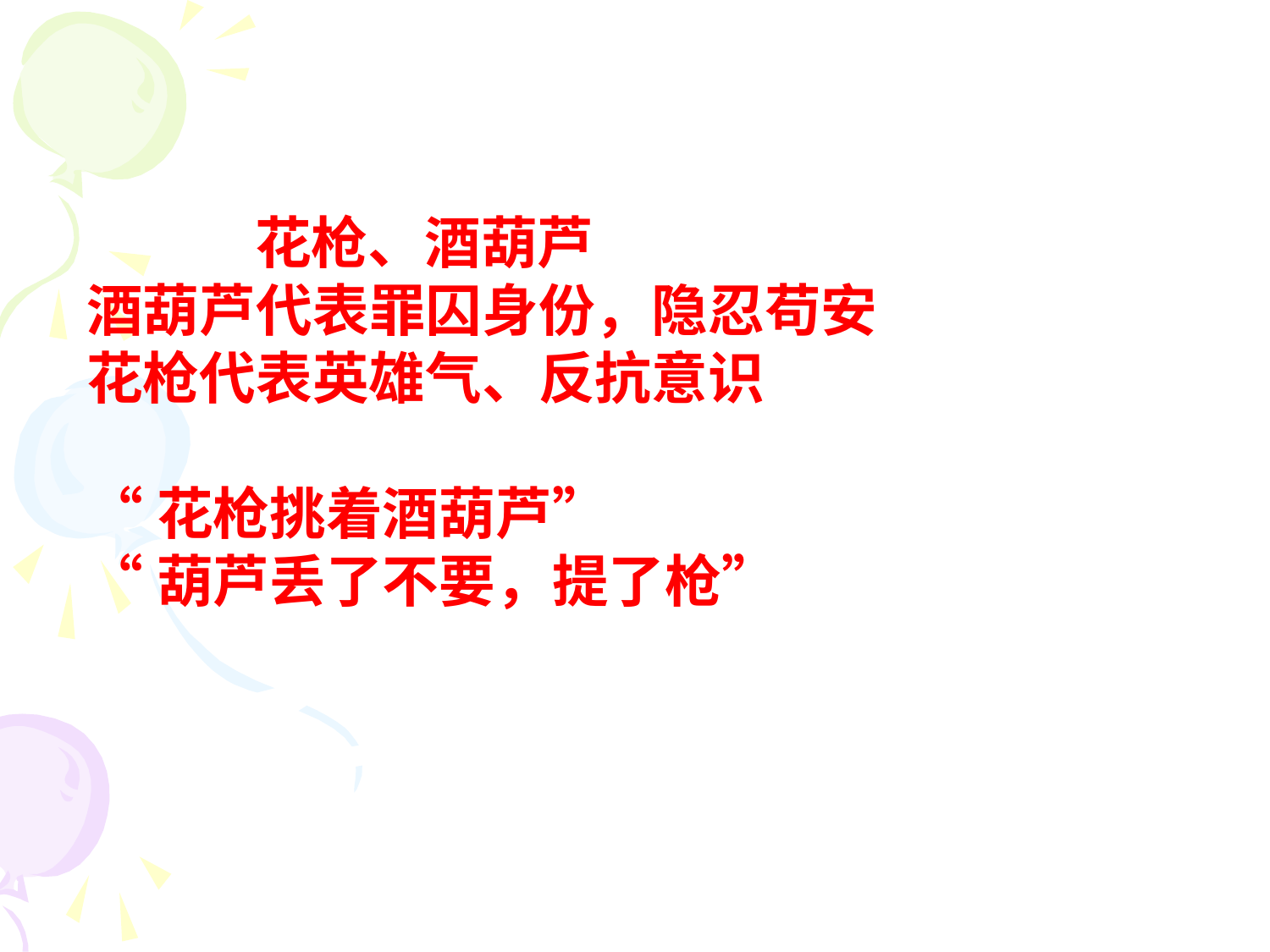

花枪、酒葫芦
酒葫芦代表罪囚身份，隐忍苟安
花枪代表英雄气、反抗意识

“花枪挑着酒葫芦”
“葫芦丢了不要，提了枪”